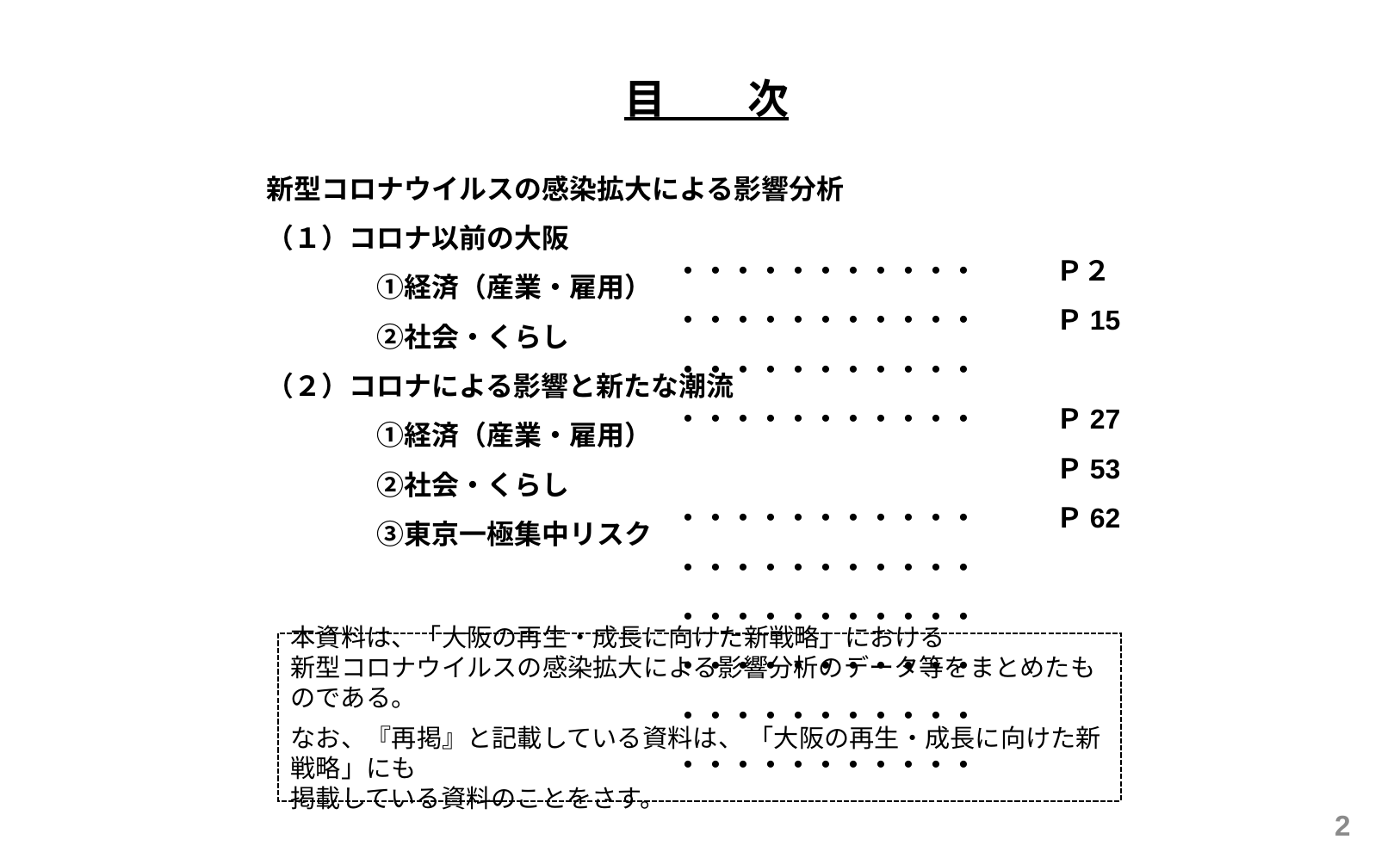

目　　次
新型コロナウイルスの感染拡大による影響分析
（１）コロナ以前の大阪
　　　　①経済（産業・雇用）
　　　　②社会・くらし
（２）コロナによる影響と新たな潮流
　　　　①経済（産業・雇用）
　　　　②社会・くらし
　　　　③東京一極集中リスク

・・・・・・・・・・・・・・・・・・・・・・
・・・・・・・・・・・・・・・・・・・・・・

・・・・・・・・・・・・・・・・・・・・・・
・・・・・・・・・・・・・・・・・・・・・・
・・・・・・・・・・・・・・・・・・・・・・

Ｐ２
Ｐ15

Ｐ27
Ｐ53
Ｐ62
本資料は、「大阪の再生・成長に向けた新戦略」における
新型コロナウイルスの感染拡大による影響分析のデータ等をまとめたものである。
なお、『再掲』と記載している資料は、 「大阪の再生・成長に向けた新戦略」にも
掲載している資料のことをさす。
2